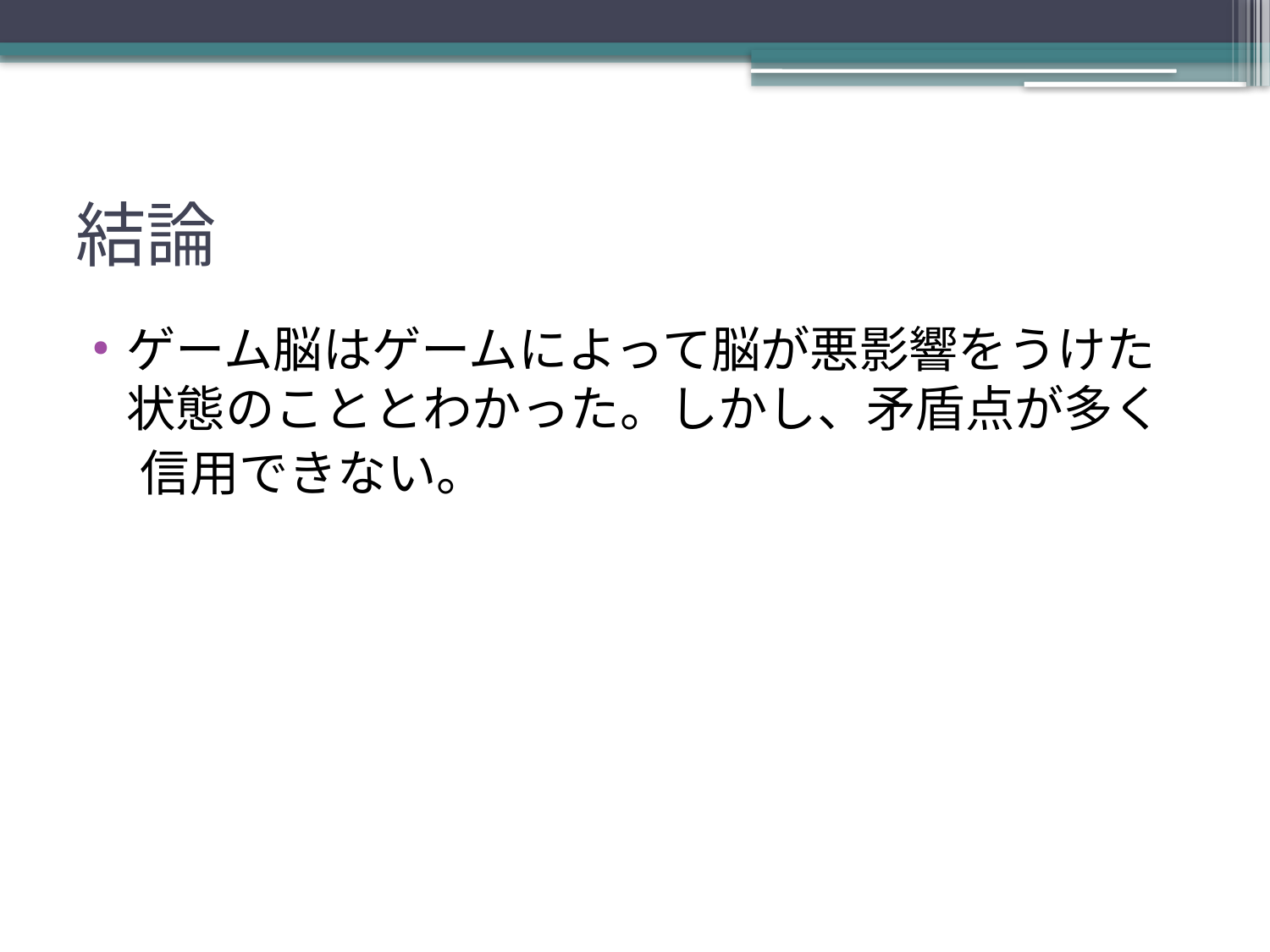

# 結論
ゲーム脳はゲームによって脳が悪影響をうけた状態のこととわかった。しかし、矛盾点が多く
　信用できない。